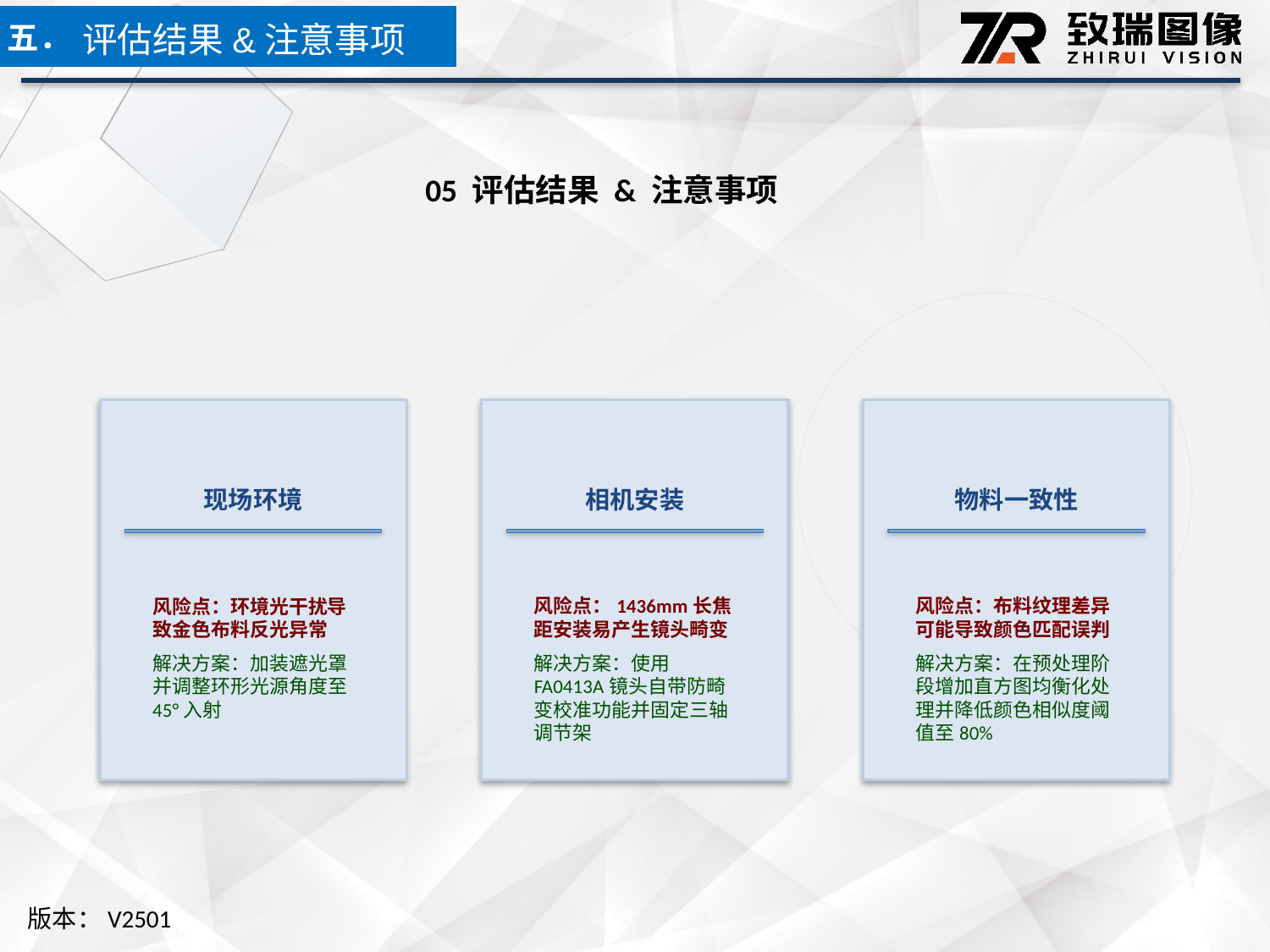

五．
评估结果&注意事项

05 评估结果 & 注意事项

现场环境

相机安装

物料一致性

风险点：环境光干扰导致金色布料反光异常
解决方案：加装遮光罩并调整环形光源角度至45°入射

风险点：1436mm长焦距安装易产生镜头畸变
解决方案：使用FA0413A镜头自带防畸变校准功能并固定三轴调节架

风险点：布料纹理差异可能导致颜色匹配误判
解决方案：在预处理阶段增加直方图均衡化处理并降低颜色相似度阈值至80%